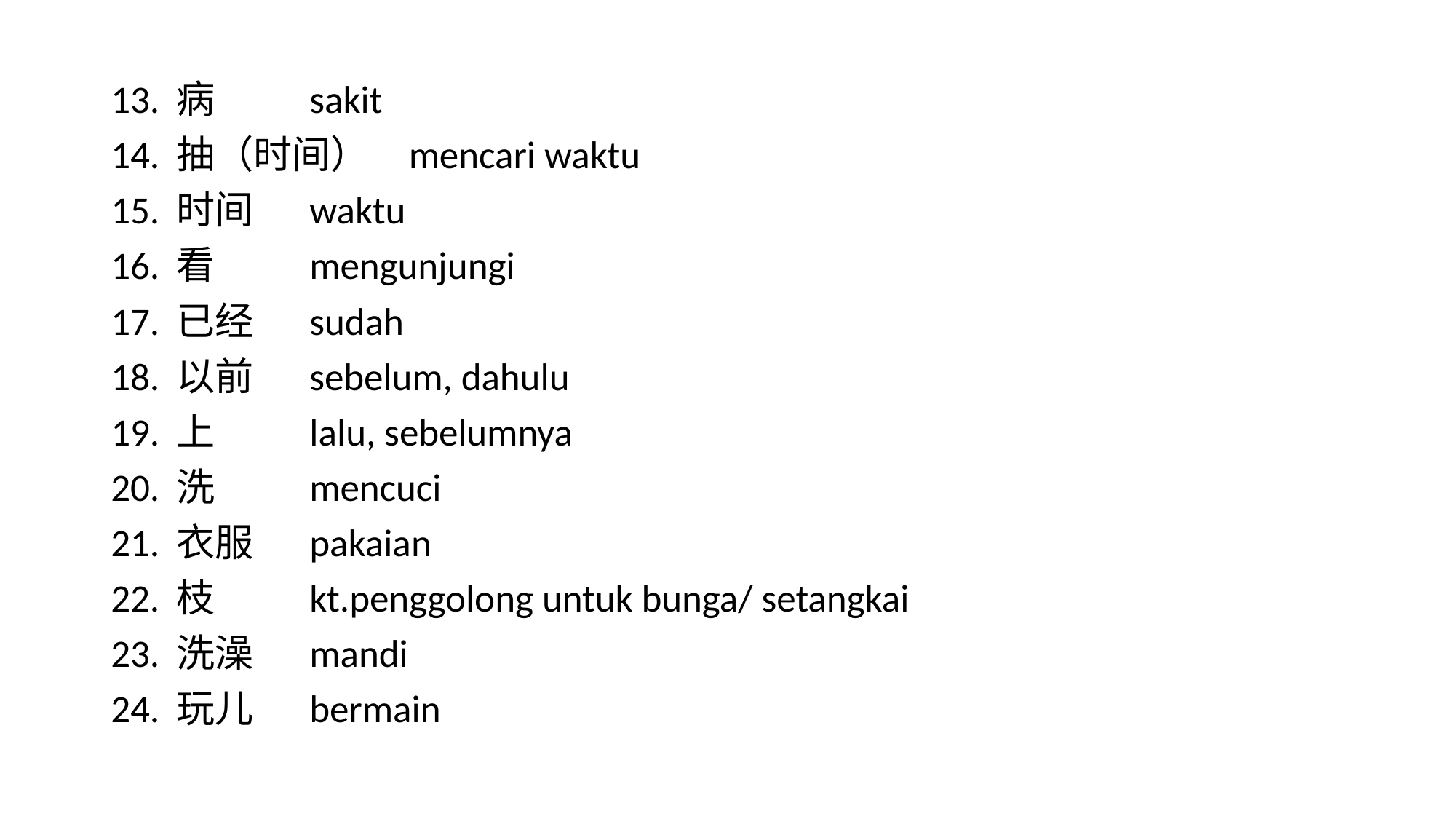

13. 病			sakit
14. 抽（时间）	mencari waktu
15. 时间		waktu
16. 看			mengunjungi
17. 已经		sudah
18. 以前		sebelum, dahulu
19. 上			lalu, sebelumnya
20. 洗			mencuci
21. 衣服		pakaian
22. 枝			kt.penggolong untuk bunga/ setangkai
23. 洗澡		mandi
24. 玩儿		bermain